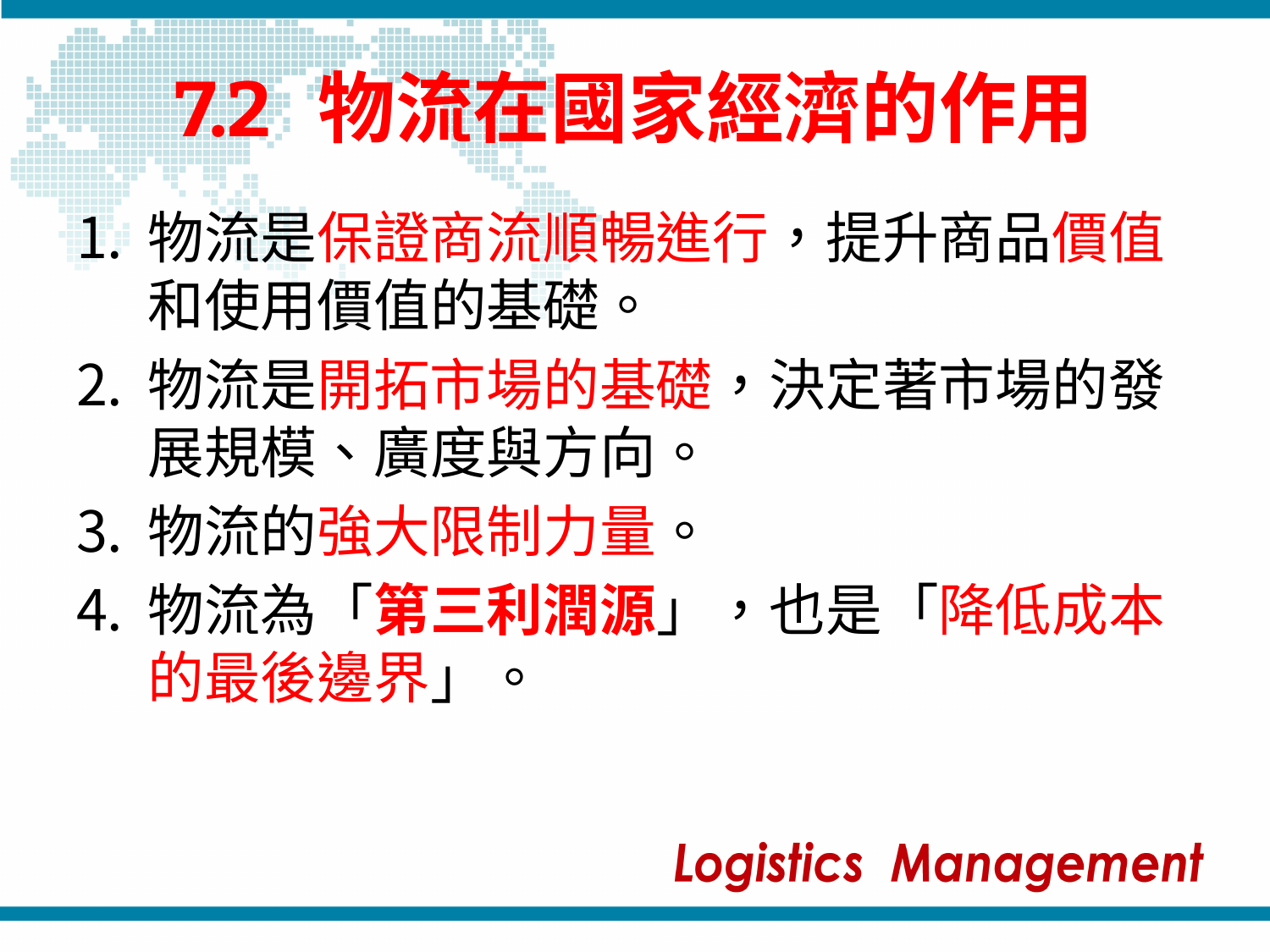

# 7.2  物流在國家經濟的作用
物流是保證商流順暢進行，提升商品價值和使用價值的基礎。
物流是開拓市場的基礎，決定著市場的發展規模、廣度與方向。
物流的強大限制力量。
物流為「第三利潤源」，也是「降低成本的最後邊界」。